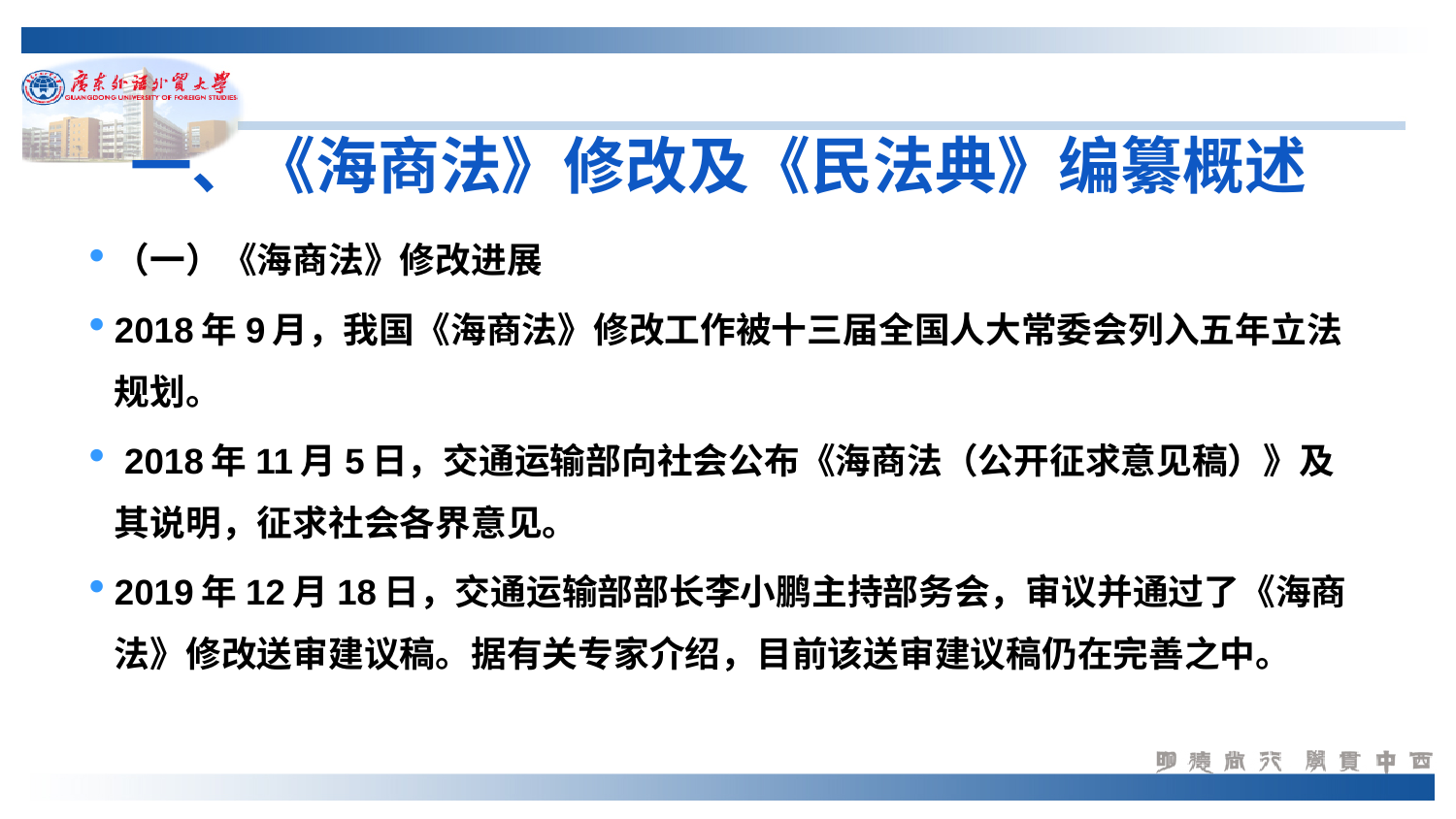

# 一、《海商法》修改及《民法典》编纂概述
（一）《海商法》修改进展
2018年9月，我国《海商法》修改工作被十三届全国人大常委会列入五年立法规划。
 2018年11月5日，交通运输部向社会公布《海商法（公开征求意见稿）》及其说明，征求社会各界意见。
2019年12月18日，交通运输部部长李小鹏主持部务会，审议并通过了《海商法》修改送审建议稿。据有关专家介绍，目前该送审建议稿仍在完善之中。